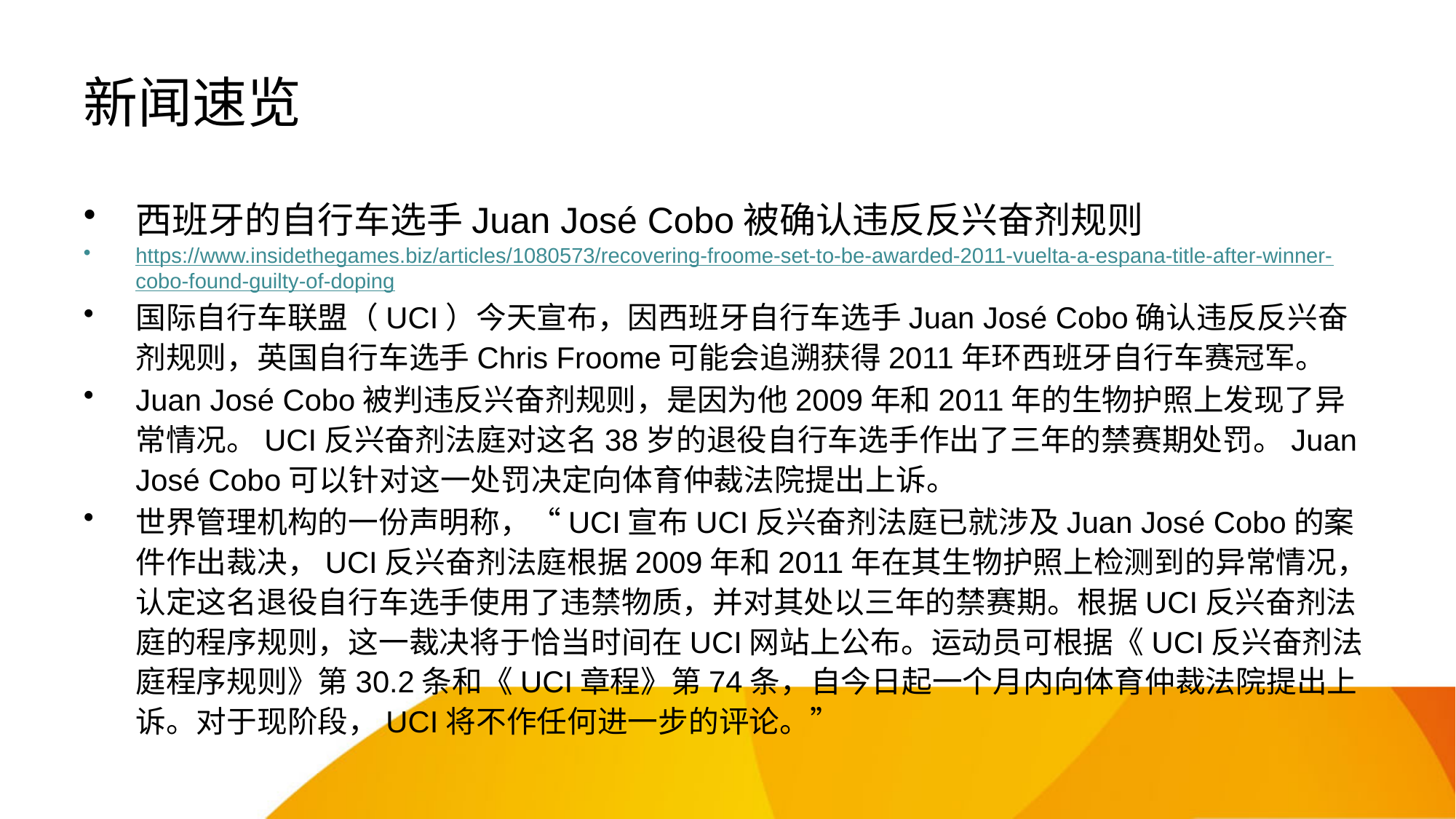

# 新闻速览
西班牙的自行车选手Juan José Cobo被确认违反反兴奋剂规则
https://www.insidethegames.biz/articles/1080573/recovering-froome-set-to-be-awarded-2011-vuelta-a-espana-title-after-winner-cobo-found-guilty-of-doping
国际自行车联盟（UCI）今天宣布，因西班牙自行车选手Juan José Cobo确认违反反兴奋剂规则，英国自行车选手Chris Froome可能会追溯获得2011年环西班牙自行车赛冠军。
Juan José Cobo被判违反兴奋剂规则，是因为他2009年和2011年的生物护照上发现了异常情况。UCI反兴奋剂法庭对这名38岁的退役自行车选手作出了三年的禁赛期处罚。Juan José Cobo可以针对这一处罚决定向体育仲裁法院提出上诉。
世界管理机构的一份声明称，“UCI宣布UCI反兴奋剂法庭已就涉及Juan José Cobo的案件作出裁决，UCI反兴奋剂法庭根据2009年和2011年在其生物护照上检测到的异常情况，认定这名退役自行车选手使用了违禁物质，并对其处以三年的禁赛期。根据UCI反兴奋剂法庭的程序规则，这一裁决将于恰当时间在UCI网站上公布。运动员可根据《UCI反兴奋剂法庭程序规则》第30.2条和《UCI章程》第74条，自今日起一个月内向体育仲裁法院提出上诉。对于现阶段，UCI将不作任何进一步的评论。”